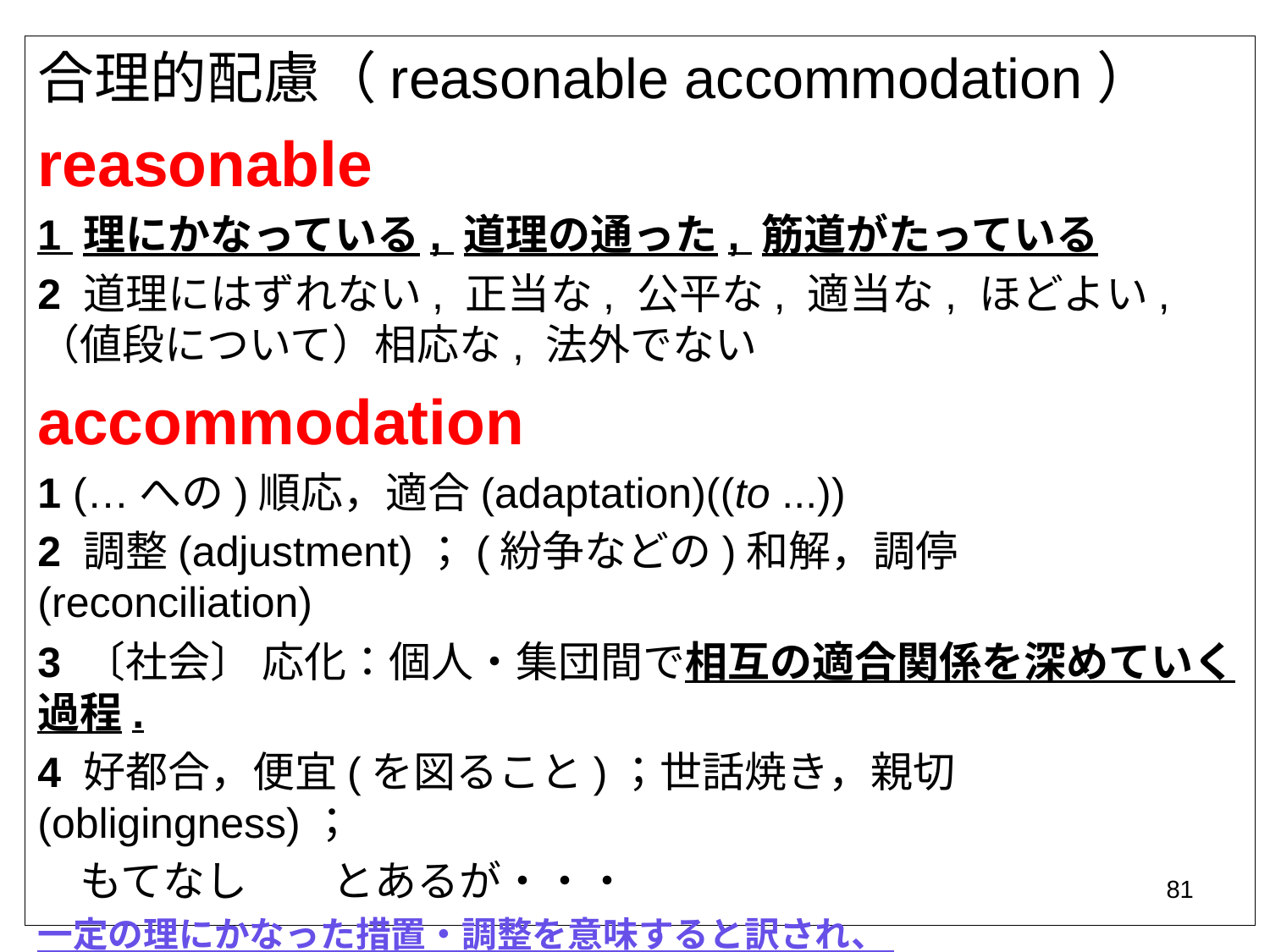

合理的配慮（reasonable accommodation）
reasonable
1 理にかなっている, 道理の通った, 筋道がたっている
2 道理にはずれない, 正当な, 公平な, 適当な, ほどよい, （値段について）相応な, 法外でない
accommodation
1 (…への)順応，適合(adaptation)((to ...))
2 調整(adjustment)；(紛争などの)和解，調停(reconciliation)
3 〔社会〕 応化：個人・集団間で相互の適合関係を深めていく過程.
4 好都合，便宜(を図ること)；世話焼き，親切(obligingness)；
　もてなし　　とあるが・・・
一定の理にかなった措置・調整を意味すると訳され、
具体的には、一定の理にかなった「便宜」「助け」と解釈すべきであろう。
81